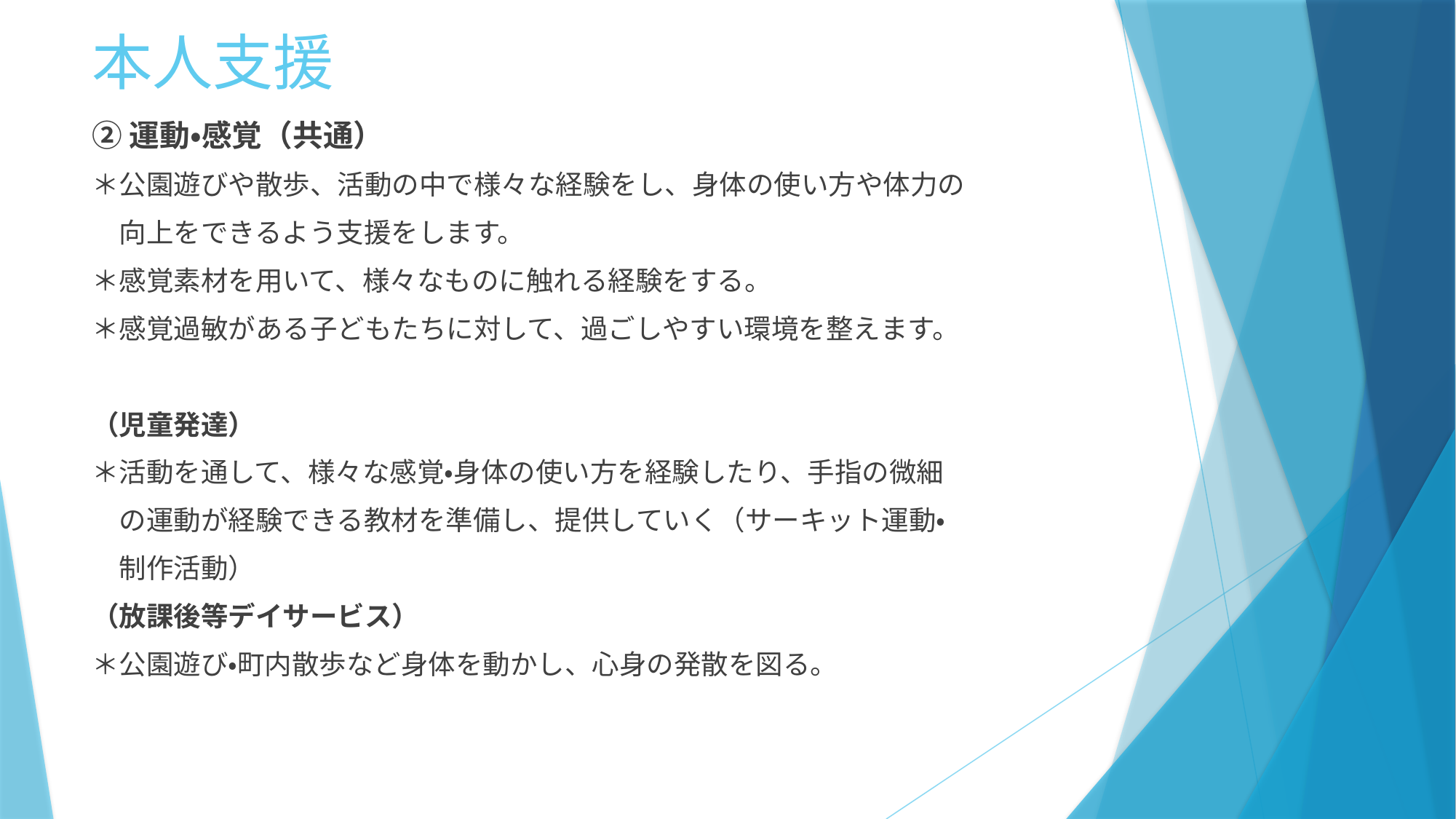

# 本人支援
②運動・感覚（共通）
＊公園遊びや散歩、活動の中で様々な経験をし、身体の使い方や体力の
　向上をできるよう支援をします。
＊感覚素材を用いて、様々なものに触れる経験をする。
＊感覚過敏がある子どもたちに対して、過ごしやすい環境を整えます。

（児童発達）
＊活動を通して、様々な感覚・身体の使い方を経験したり、手指の微細
　の運動が経験できる教材を準備し、提供していく（サーキット運動・
　制作活動）
（放課後等デイサービス）
＊公園遊び・町内散歩など身体を動かし、心身の発散を図る。